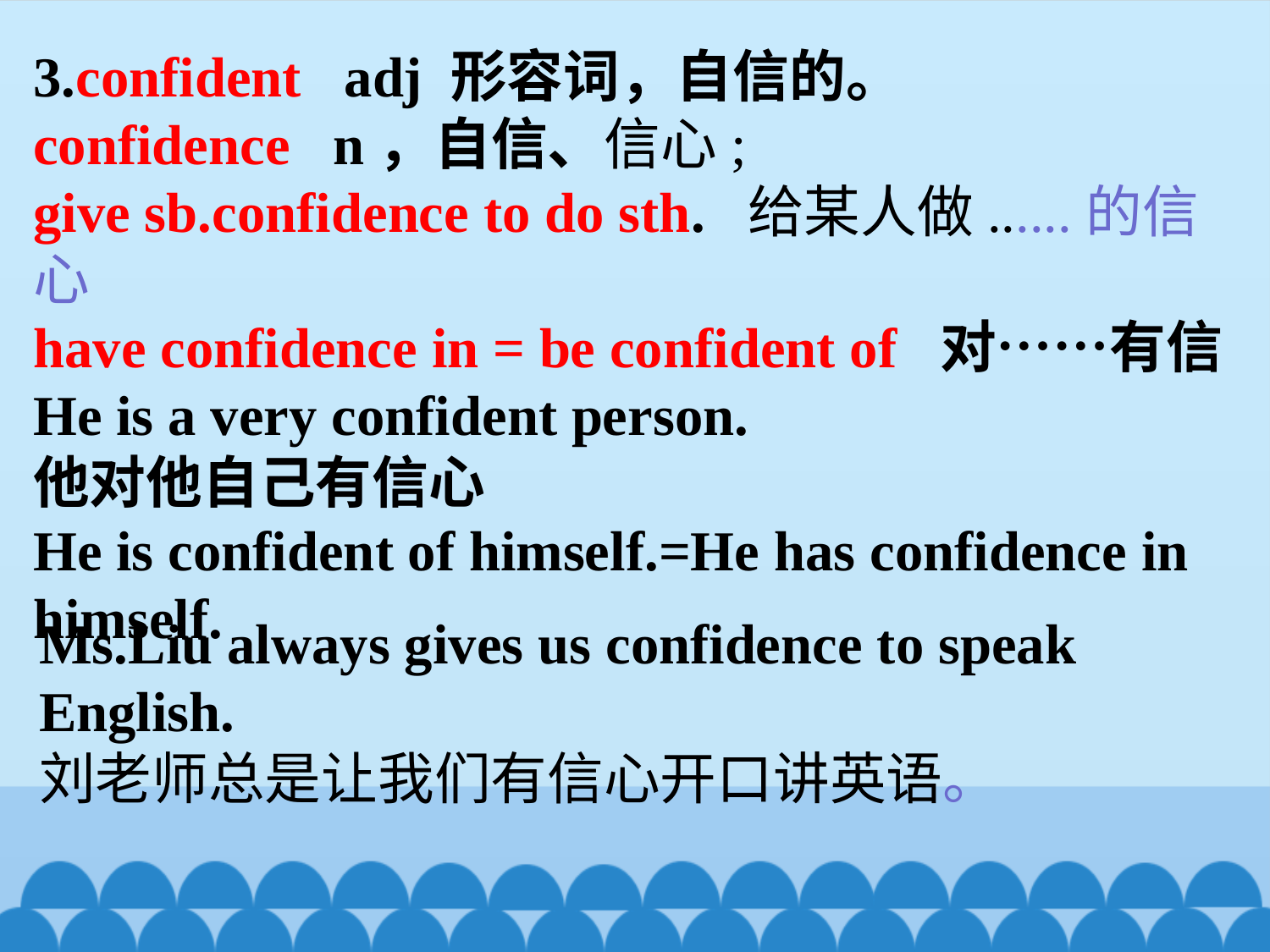

3.confident   adj 形容词，自信的。
confidence   n，自信、信心;
give sb.confidence to do sth.  给某人做......的信心
have confidence in = be confident of  对……有信
He is a very confident person.
他对他自己有信心
He is confident of himself.=He has confidence in himself.
Ms.Liu always gives us confidence to speak English.
刘老师总是让我们有信心开口讲英语。